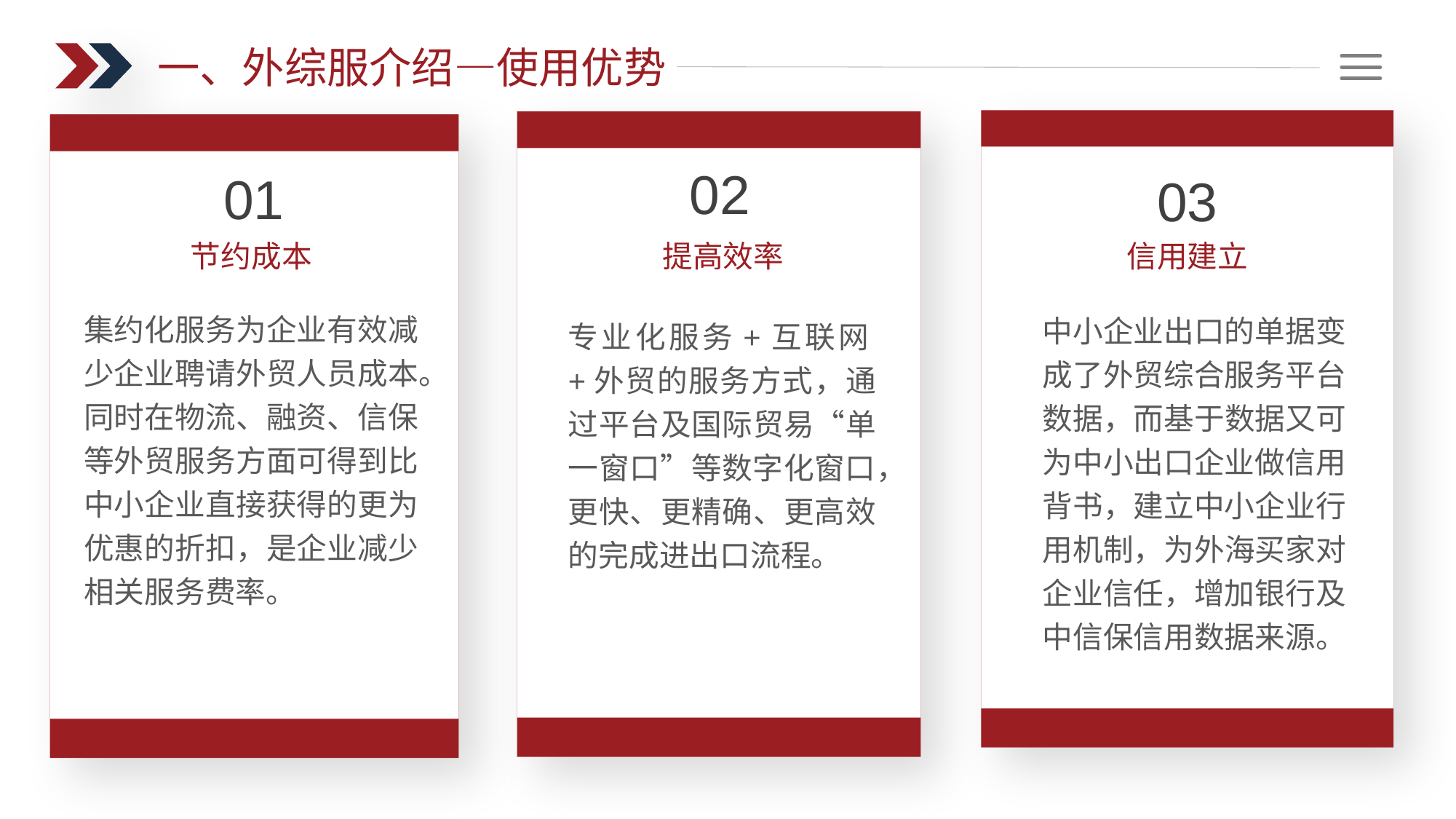

一、外综服介绍—使用优势

03

中小企业出口的单据变成了外贸综合服务平台数据，而基于数据又可为中小出口企业做信用背书，建立中小企业行用机制，为外海买家对企业信任，增加银行及中信保信用数据来源。

02

提高效率
专业化服务+互联网+外贸的服务方式，通过平台及国际贸易“单一窗口”等数字化窗口，更快、更精确、更高效的完成进出口流程。

01

节约成本
集约化服务为企业有效减少企业聘请外贸人员成本。同时在物流、融资、信保等外贸服务方面可得到比中小企业直接获得的更为优惠的折扣，是企业减少相关服务费率。
信用建立